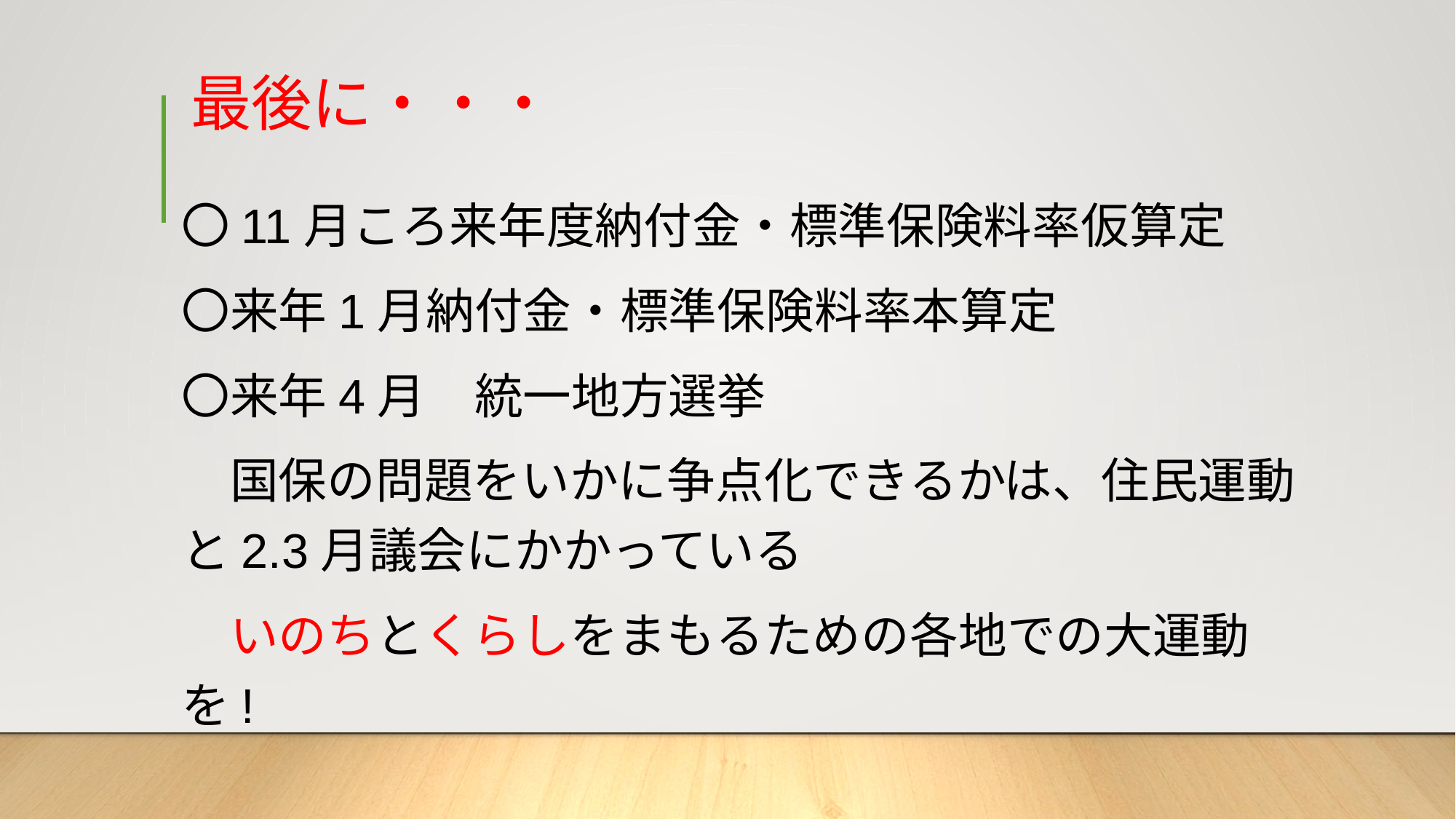

# 最後に・・・
〇11月ころ来年度納付金・標準保険料率仮算定
〇来年1月納付金・標準保険料率本算定
〇来年4月　統一地方選挙
　国保の問題をいかに争点化できるかは、住民運動と2.3月議会にかかっている
　いのちとくらしをまもるための各地での大運動を!